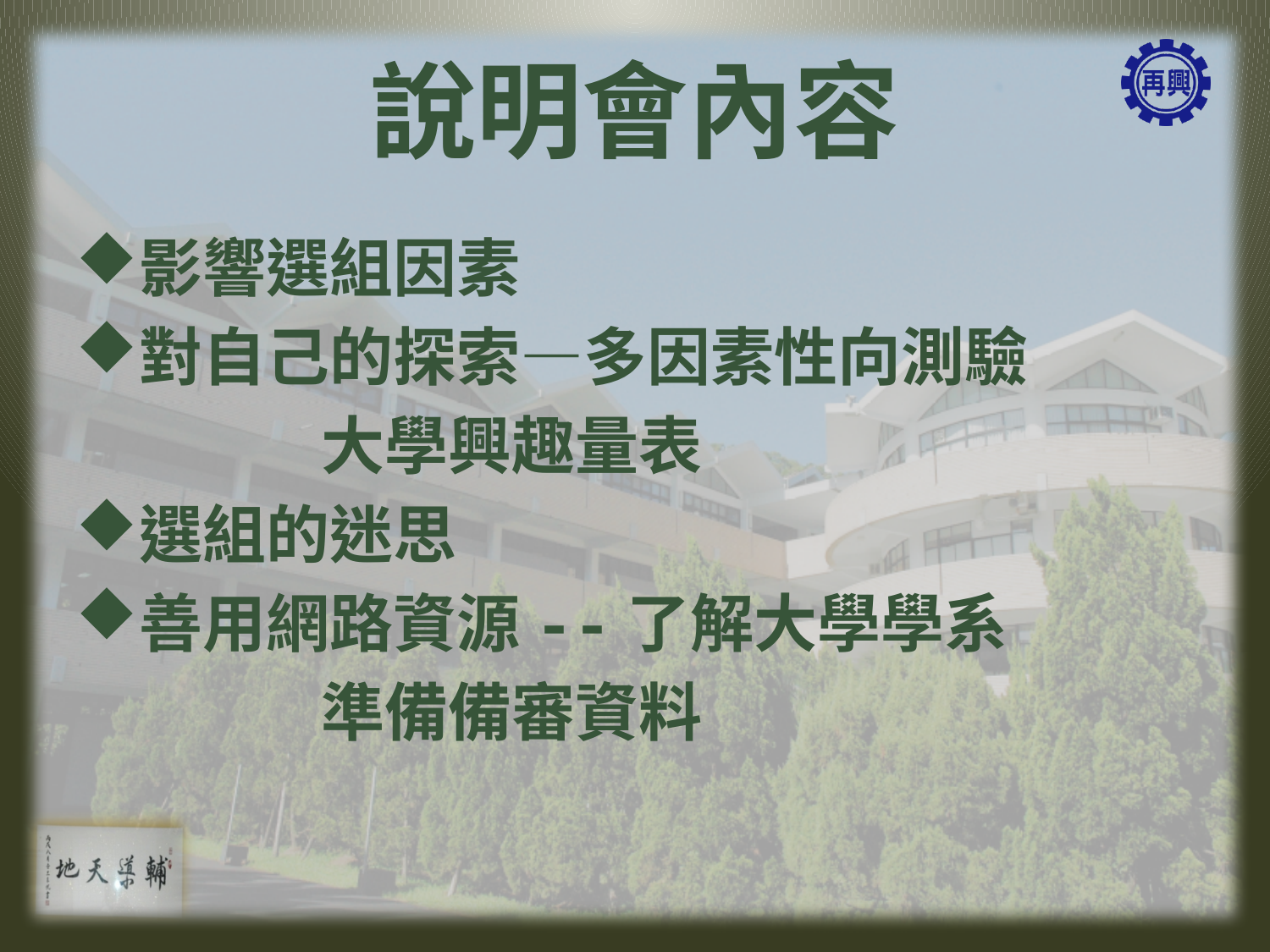

# 說明會內容
影響選組因素
對自己的探索—多因素性向測驗
                大學興趣量表
選組的迷思
善用網路資源--了解大學學系
                準備備審資料